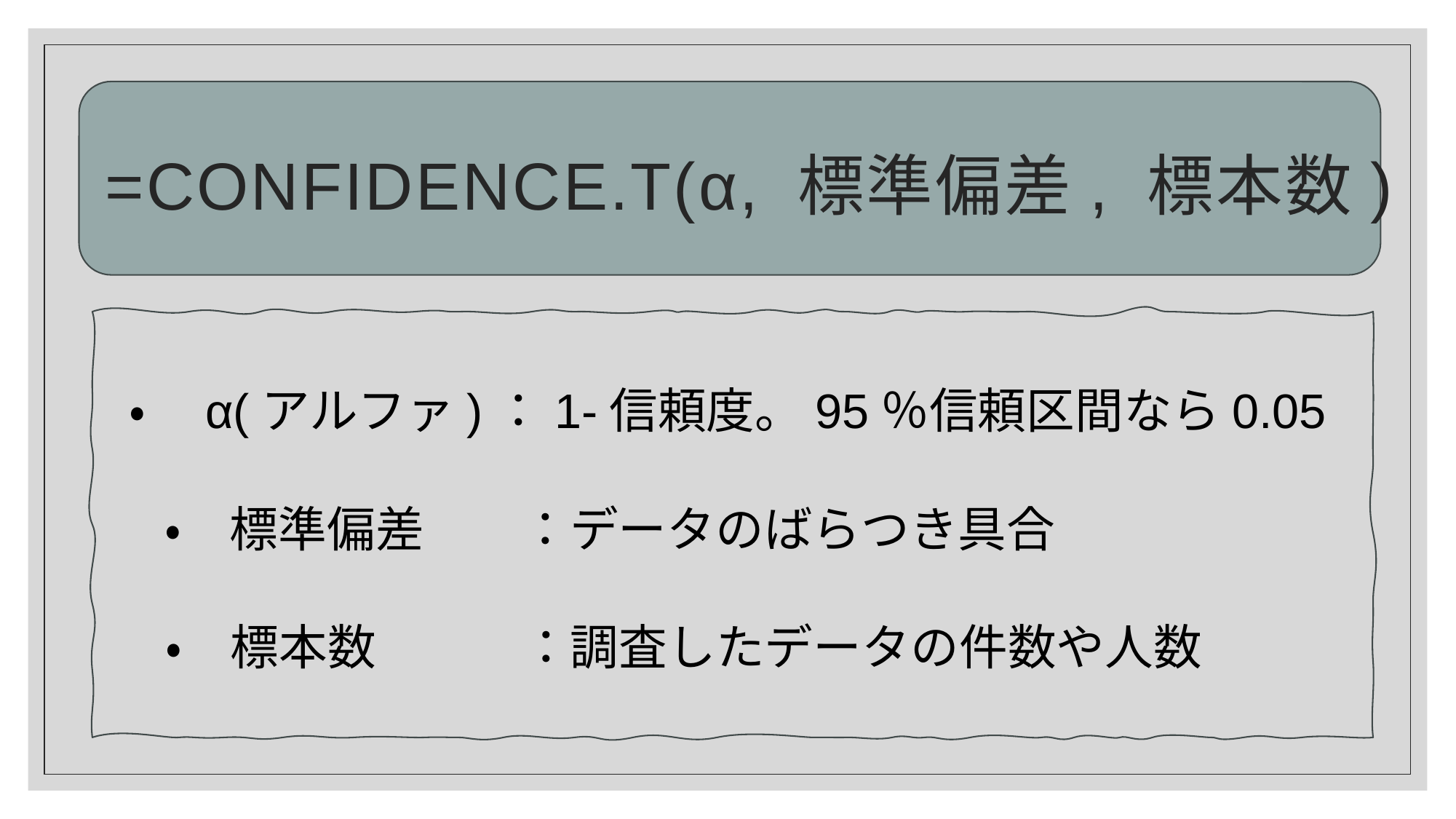

# =CONFIDENCE.T(α, 標準偏差, 標本数)

・　α(アルファ)：1-信頼度。95％信頼区間なら0.05
・　標準偏差　　：データのばらつき具合
・　標本数　　　：調査したデータの件数や人数